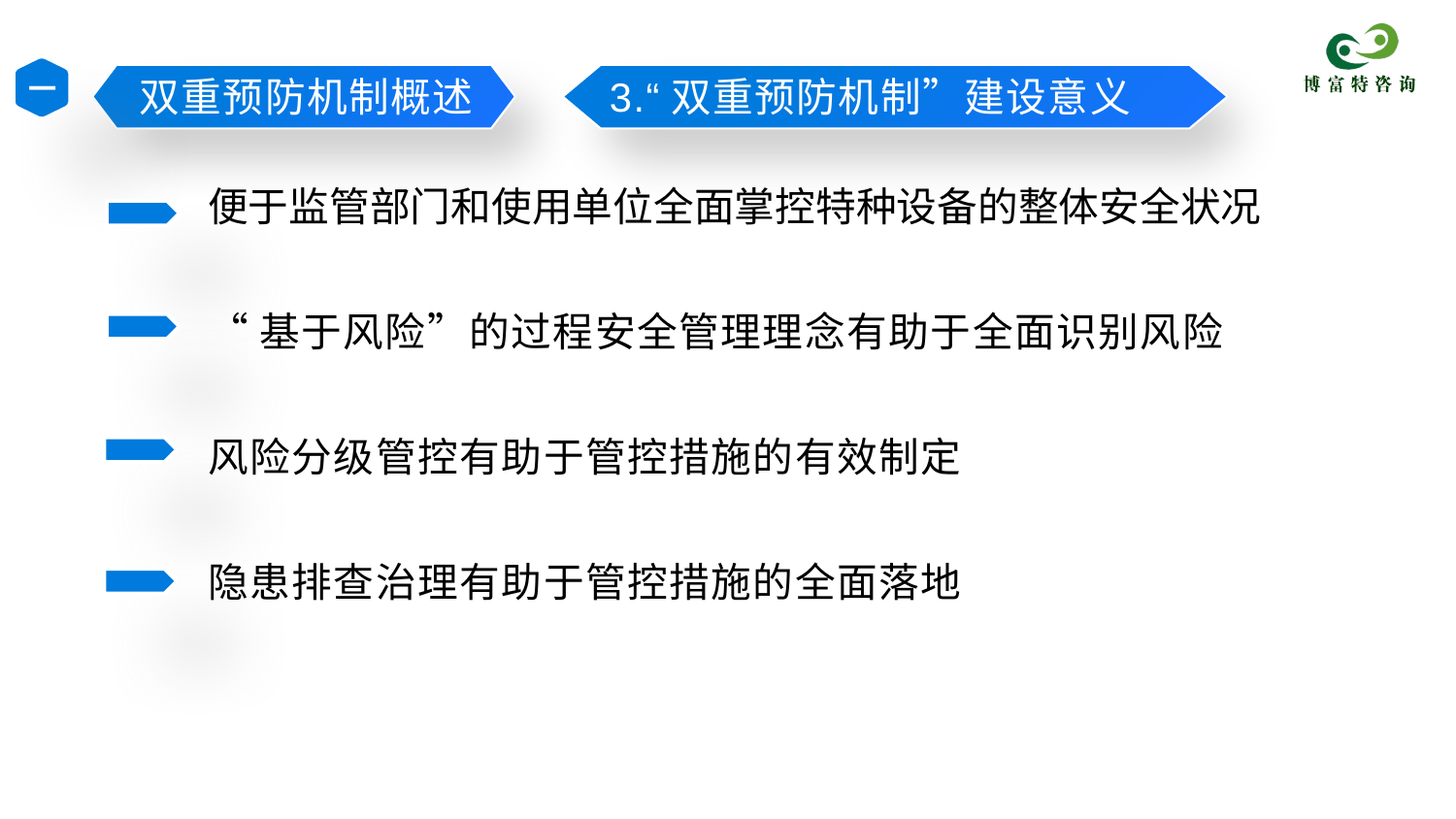

一

双重预防机制概述

3.“双重预防机制”建设意义
便于监管部门和使用单位全面掌控特种设备的整体安全状况

“基于风险”的过程安全管理理念有助于全面识别风险

风险分级管控有助于管控措施的有效制定

隐患排查治理有助于管控措施的全面落地

9